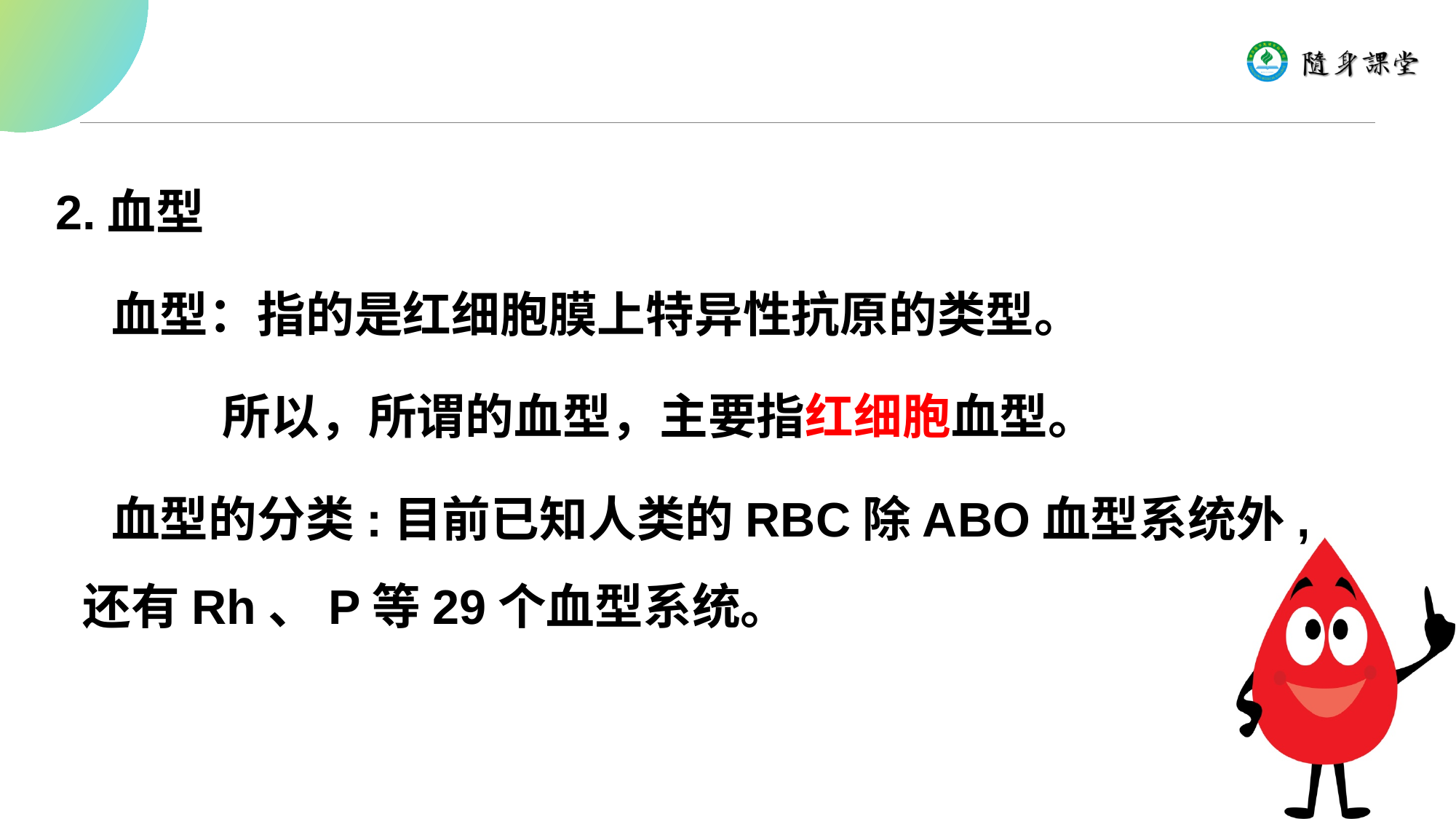

#
2.血型
    血型：指的是红细胞膜上特异性抗原的类型。
              所以，所谓的血型，主要指红细胞血型。
    血型的分类:目前已知人类的RBC除ABO血型系统外, 还有Rh、P等29个血型系统。